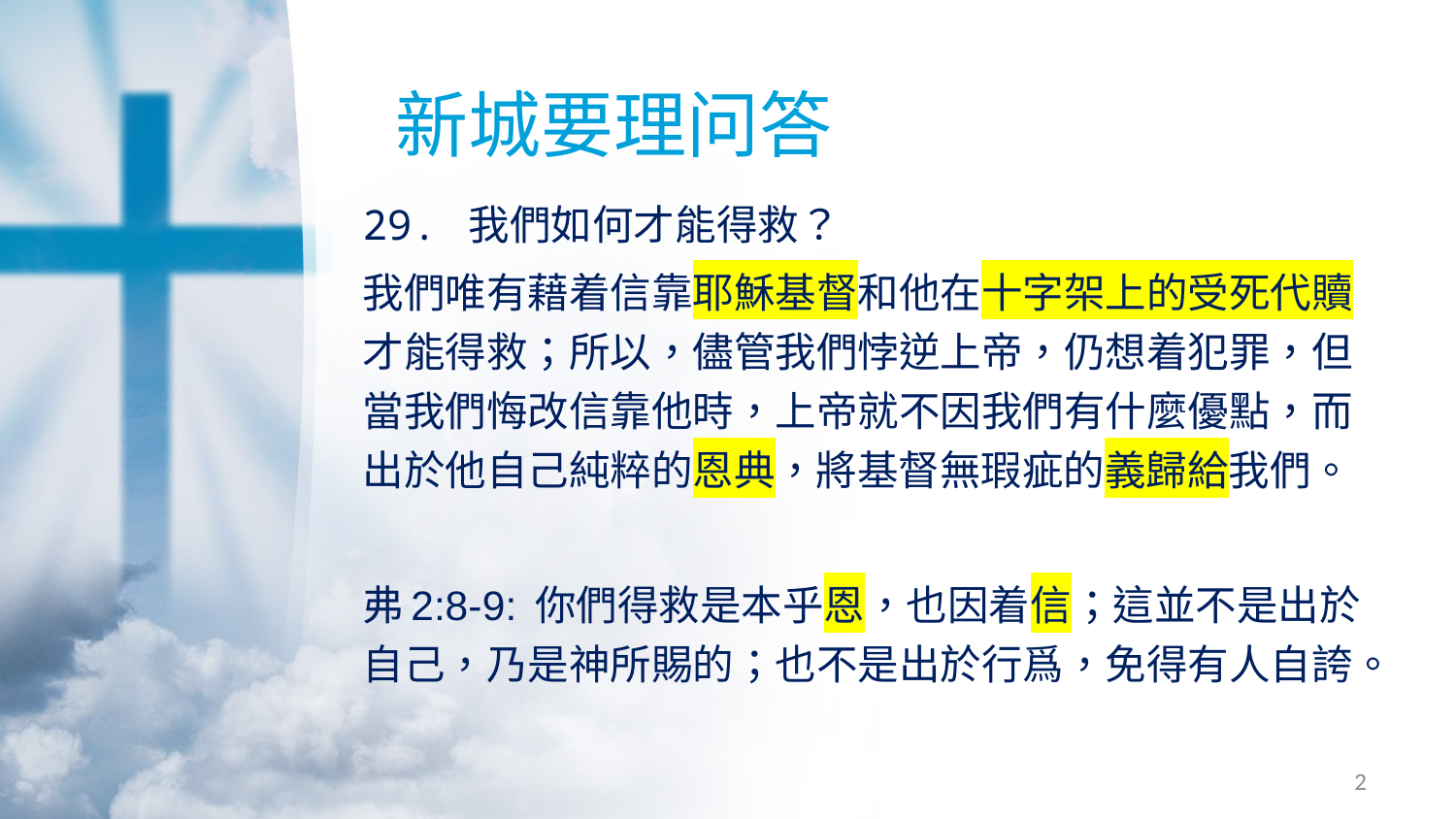

# 新城要理问答
29. 我們如何才能得救？
我們唯有藉着信靠耶穌基督和他在十字架上的受死代贖才能得救；所以，儘管我們悖逆上帝，仍想着犯罪，但當我們悔改信靠他時，上帝就不因我們有什麼優點，而出於他自己純粹的恩典，將基督無瑕疵的義歸給我們。

弗2:8-9: 你們得救是本乎恩，也因着信；這並不是出於自己，乃是神所賜的；也不是出於行爲，免得有人自誇。
2